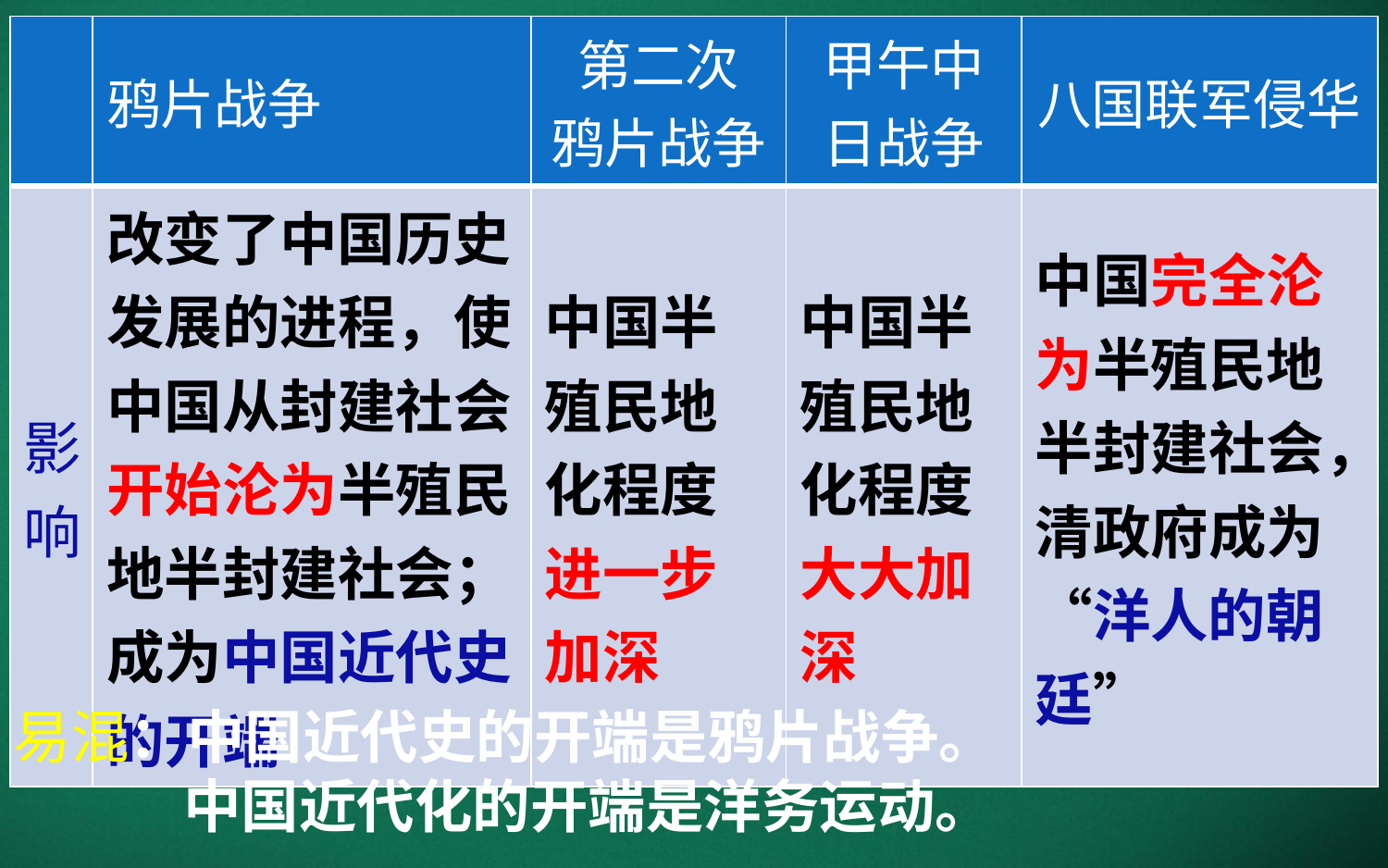

|  | 鸦片战争 | 第二次 鸦片战争 | 甲午中日战争 | 八国联军侵华 |
| --- | --- | --- | --- | --- |
| 影响 | 改变了中国历史发展的进程，使中国从封建社会开始沦为半殖民地半封建社会；成为中国近代史的开端 | 中国半殖民地化程度进一步加深 | 中国半殖民地化程度大大加深 | 中国完全沦为半殖民地半封建社会，清政府成为“洋人的朝廷” |
易混：中国近代史的开端是鸦片战争。
中国近代化的开端是洋务运动。